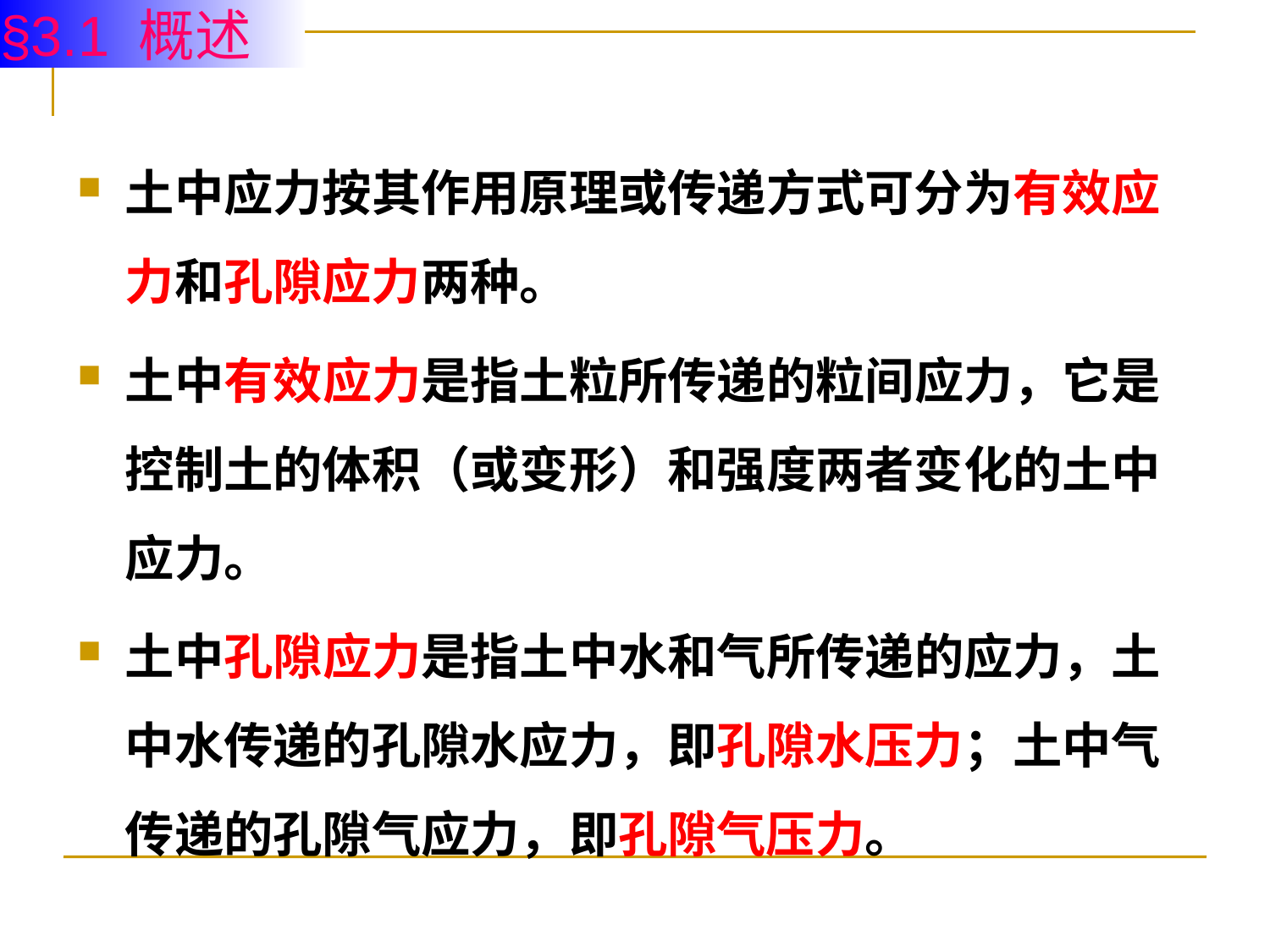

§3.1 概述
土中应力按其作用原理或传递方式可分为有效应力和孔隙应力两种。
土中有效应力是指土粒所传递的粒间应力，它是控制土的体积（或变形）和强度两者变化的土中应力。
土中孔隙应力是指土中水和气所传递的应力，土中水传递的孔隙水应力，即孔隙水压力；土中气传递的孔隙气应力，即孔隙气压力。